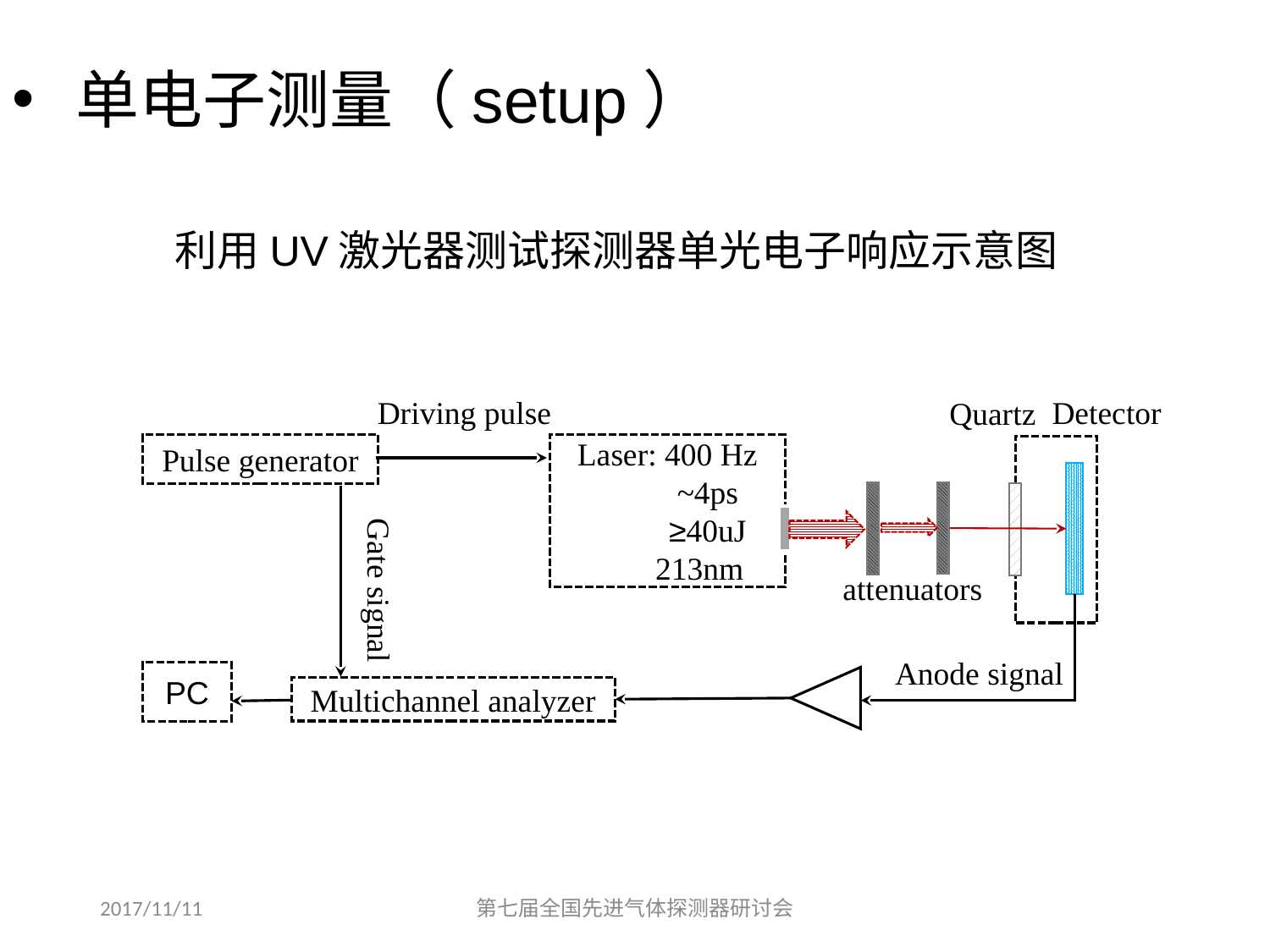

单电子测量（setup）
 利用UV激光器测试探测器单光电子响应示意图
Detector
Driving pulse
Quartz
Pulse generator
Laser: 400 Hz
          ~4ps
          ≥40uJ
          213nm

Gate signal

attenuators
Anode signal
PC

Multichannel analyzer
2017/11/11
第七届全国先进气体探测器研讨会
17